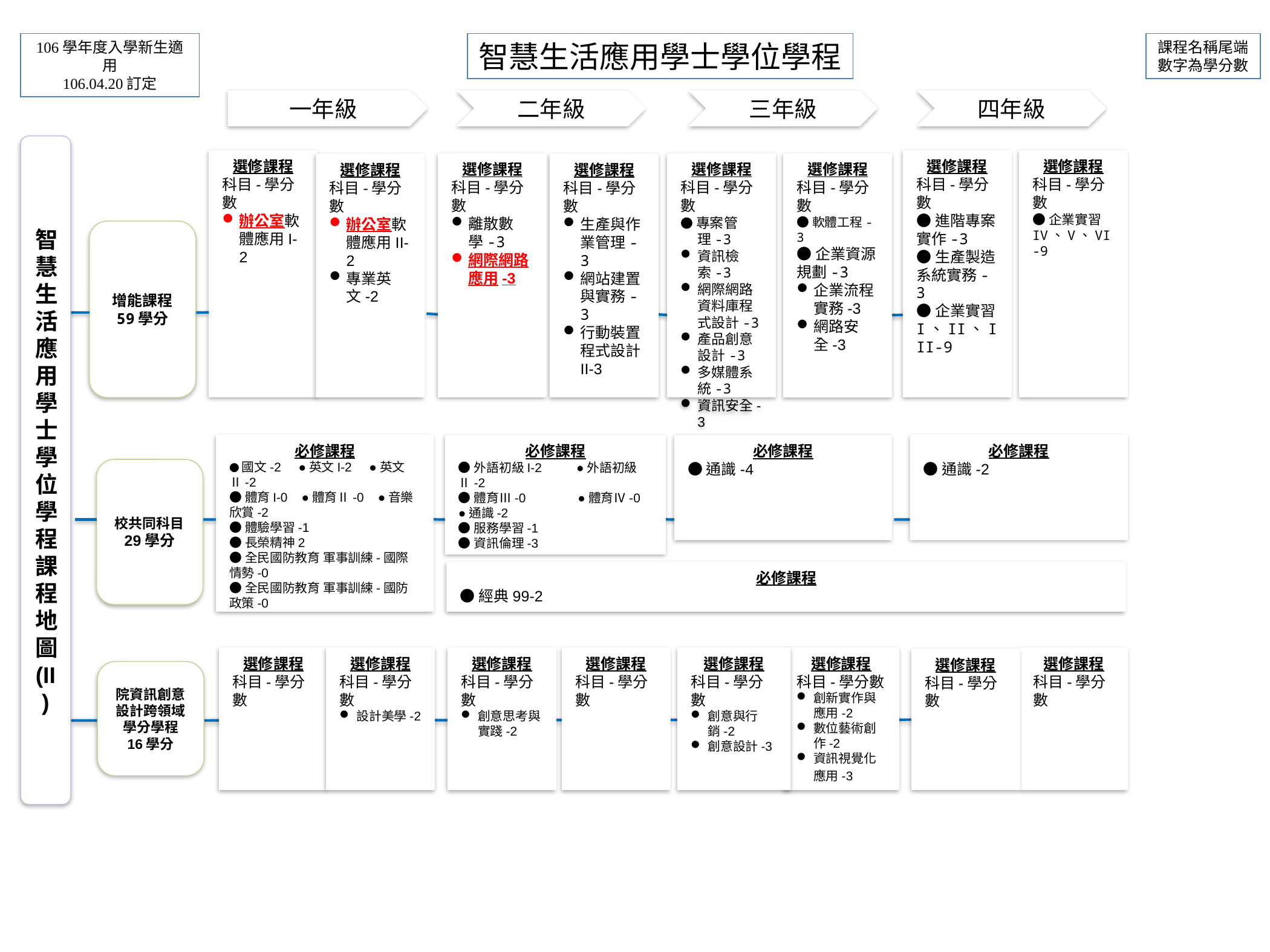

106學年度入學新生適用
106.04.20訂定
智慧生活應用學士學位學程
課程名稱尾端數字為學分數
一年級
二年級
三年級
四年級
智慧生活應用學士學位學程
課程地圖
(II)
選修課程
科目-學分數
●進階專案實作-3
●生產製造系統實務-3
●企業實習I、II、III-9

選修課程
科目-學分數
●企業實習IV、V、VI-9

選修課程
科目-學分數
離散數學-3
網際網路應用-3

選修課程
科目-學分數
●專案管理-3
資訊檢索-3
網際網路資料庫程式設計-3
產品創意設計-3
多媒體系統-3
資訊安全-3

選修課程
科目-學分數
●軟體工程-3
●企業資源規劃-3
企業流程實務-3
網路安全-3

選修課程
科目-學分數
辦公室軟體應用II-2
專業英文-2

選修課程
科目-學分數
生產與作業管理-3
網站建置與實務-3
行動裝置程式設計II-3

選修課程
科目-學分數
辦公室軟體應用I-2

增能課程
59學分
必修課程
●國文-2     ●英文Ι-2     ●英文Ⅱ-2
●體育Ι-0    ●體育Ⅱ-0    ●音樂欣賞-2
●體驗學習-1
●長榮精神2
●全民國防教育 軍事訓練-國際情勢-0
●全民國防教育 軍事訓練-國防政策-0
校共同科目
29學分
必修課程
●通識-2
必修課程
●外語初級Ι-2          ●外語初級Ⅱ-2
●體育Ⅲ-0               ●體育Ⅳ-0
●通識-2
●服務學習-1
●資訊倫理-3

必修課程
●通識-4

必修課程
●經典99-2
選修課程
科目-學分數
設計美學-2

選修課程
科目-學分數

選修課程
科目-學分數
創意思考與實踐-2
選修課程
科目-學分數

選修課程
科目-學分數
創意與行銷-2
創意設計-3
選修課程
科目-學分數

選修課程
科目-學分數
創新實作與應用-2
數位藝術創作-2
資訊視覺化應用-3

選修課程
科目-學分數

院資訊創意設計跨領域學分學程
16學分